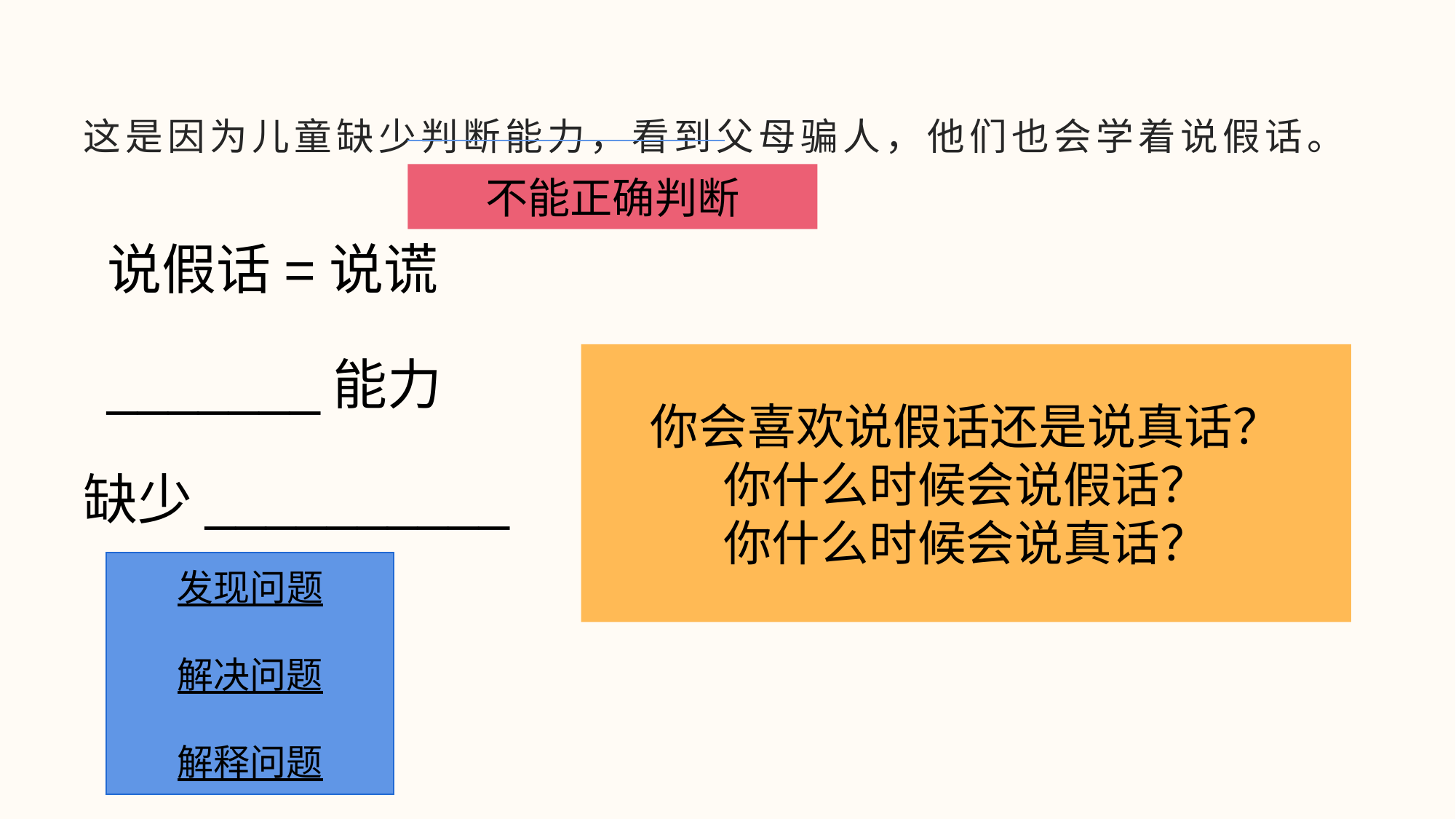

# 这是因为儿童缺少判断能力，看到父母骗人，他们也会学着说假话。
不能正确判断
说假话=说谎
_______能力
你会喜欢说假话还是说真话？
你什么时候会说假话？
你什么时候会说真话？
缺少__________

发现问题

解决问题

解释问题